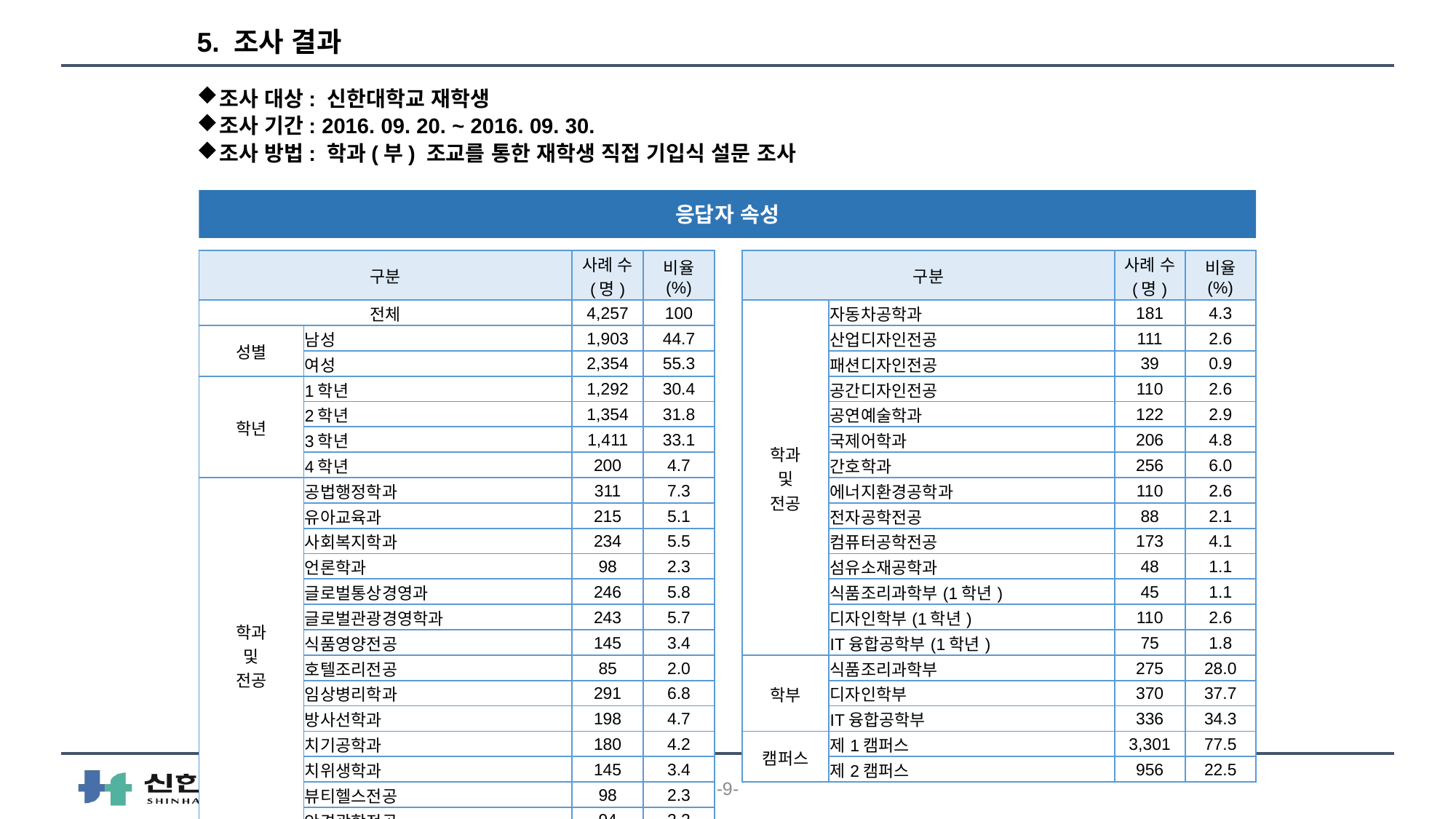

# 5. 조사 결과
조사 대상: 신한대학교 재학생
조사 기간: 2016. 09. 20. ~ 2016. 09. 30.
조사 방법: 학과(부) 조교를 통한 재학생 직접 기입식 설문 조사
응답자 속성
| 구분 |  | 사례 수 (명) | 비율 (%) |
| --- | --- | --- | --- |
| 전체 |  | 4,257 | 100 |
| 성별 | 남성 | 1,903 | 44.7 |
|  | 여성 | 2,354 | 55.3 |
| 학년 | 1학년 | 1,292 | 30.4 |
|  | 2학년 | 1,354 | 31.8 |
|  | 3학년 | 1,411 | 33.1 |
|  | 4학년 | 200 | 4.7 |
| 학과 및 전공 | 공법행정학과 | 311 | 7.3 |
|  | 유아교육과 | 215 | 5.1 |
|  | 사회복지학과 | 234 | 5.5 |
|  | 언론학과 | 98 | 2.3 |
|  | 글로벌통상경영과 | 246 | 5.8 |
|  | 글로벌관광경영학과 | 243 | 5.7 |
|  | 식품영양전공 | 145 | 3.4 |
|  | 호텔조리전공 | 85 | 2.0 |
|  | 임상병리학과 | 291 | 6.8 |
|  | 방사선학과 | 198 | 4.7 |
|  | 치기공학과 | 180 | 4.2 |
|  | 치위생학과 | 145 | 3.4 |
|  | 뷰티헬스전공 | 98 | 2.3 |
|  | 안경광학전공 | 94 | 2.2 |
| 구분 |  | 사례 수 (명) | 비율 (%) |
| --- | --- | --- | --- |
| 학과 및 전공 | 자동차공학과 | 181 | 4.3 |
|  | 산업디자인전공 | 111 | 2.6 |
|  | 패션디자인전공 | 39 | 0.9 |
|  | 공간디자인전공 | 110 | 2.6 |
|  | 공연예술학과 | 122 | 2.9 |
|  | 국제어학과 | 206 | 4.8 |
|  | 간호학과 | 256 | 6.0 |
|  | 에너지환경공학과 | 110 | 2.6 |
|  | 전자공학전공 | 88 | 2.1 |
|  | 컴퓨터공학전공 | 173 | 4.1 |
|  | 섬유소재공학과 | 48 | 1.1 |
|  | 식품조리과학부(1학년) | 45 | 1.1 |
|  | 디자인학부(1학년) | 110 | 2.6 |
|  | IT융합공학부(1학년) | 75 | 1.8 |
| 학부 | 식품조리과학부 | 275 | 28.0 |
|  | 디자인학부 | 370 | 37.7 |
|  | IT융합공학부 | 336 | 34.3 |
| 캠퍼스 | 제1캠퍼스 | 3,301 | 77.5 |
|  | 제2캠퍼스 | 956 | 22.5 |
-9-